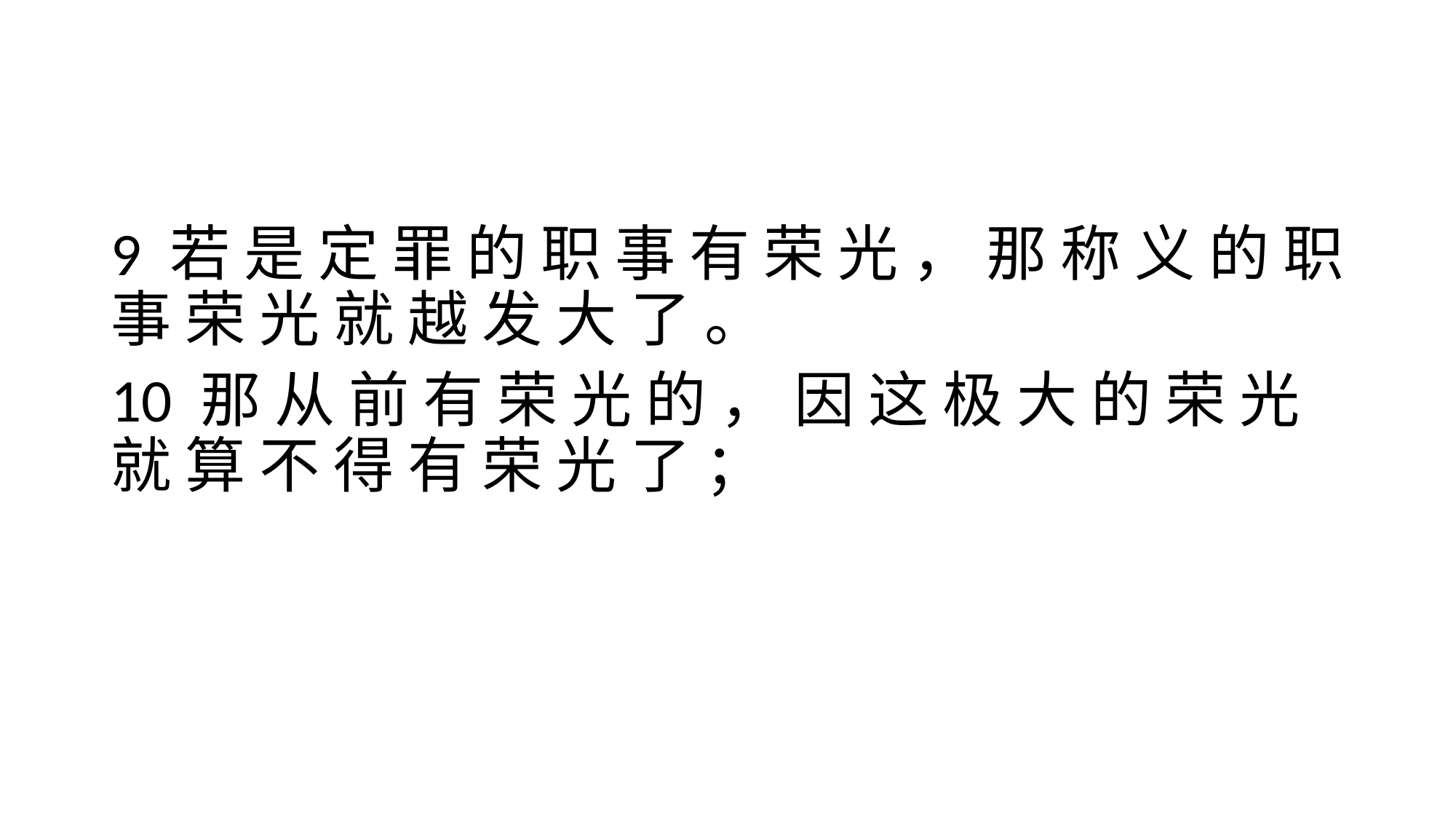

#
9 若 是 定 罪 的 职 事 有 荣 光 ， 那 称 义 的 职 事 荣 光 就 越 发 大 了 。
10 那 从 前 有 荣 光 的 ， 因 这 极 大 的 荣 光 就 算 不 得 有 荣 光 了 ；